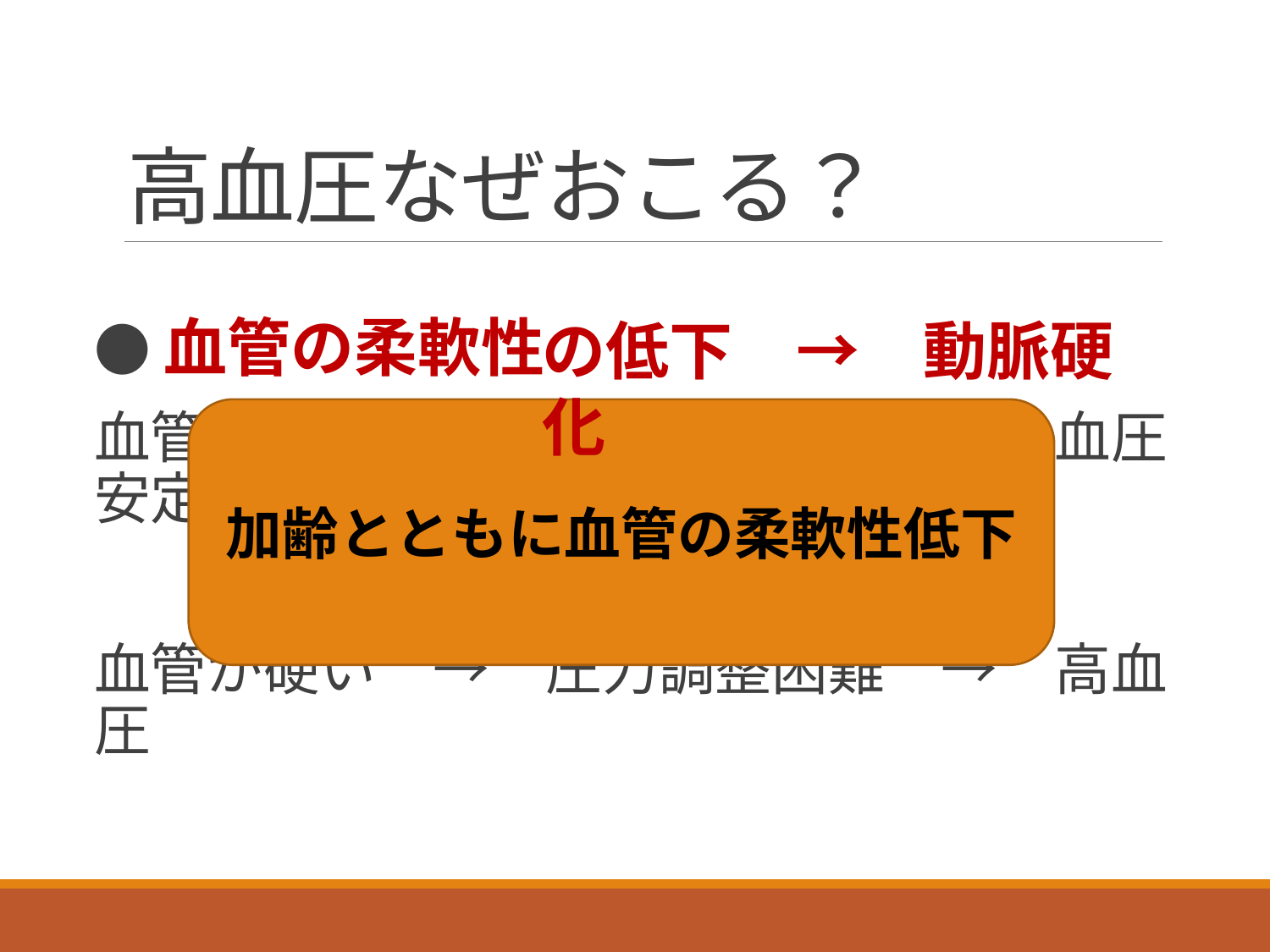

# 高血圧なぜおこる？
の低下　→　動脈硬化
●血管の柔軟性
血管が柔らかい　→　圧力調整　→　血圧安定

血管が硬い　→　圧力調整困難　→　高血圧
加齢とともに血管の柔軟性低下